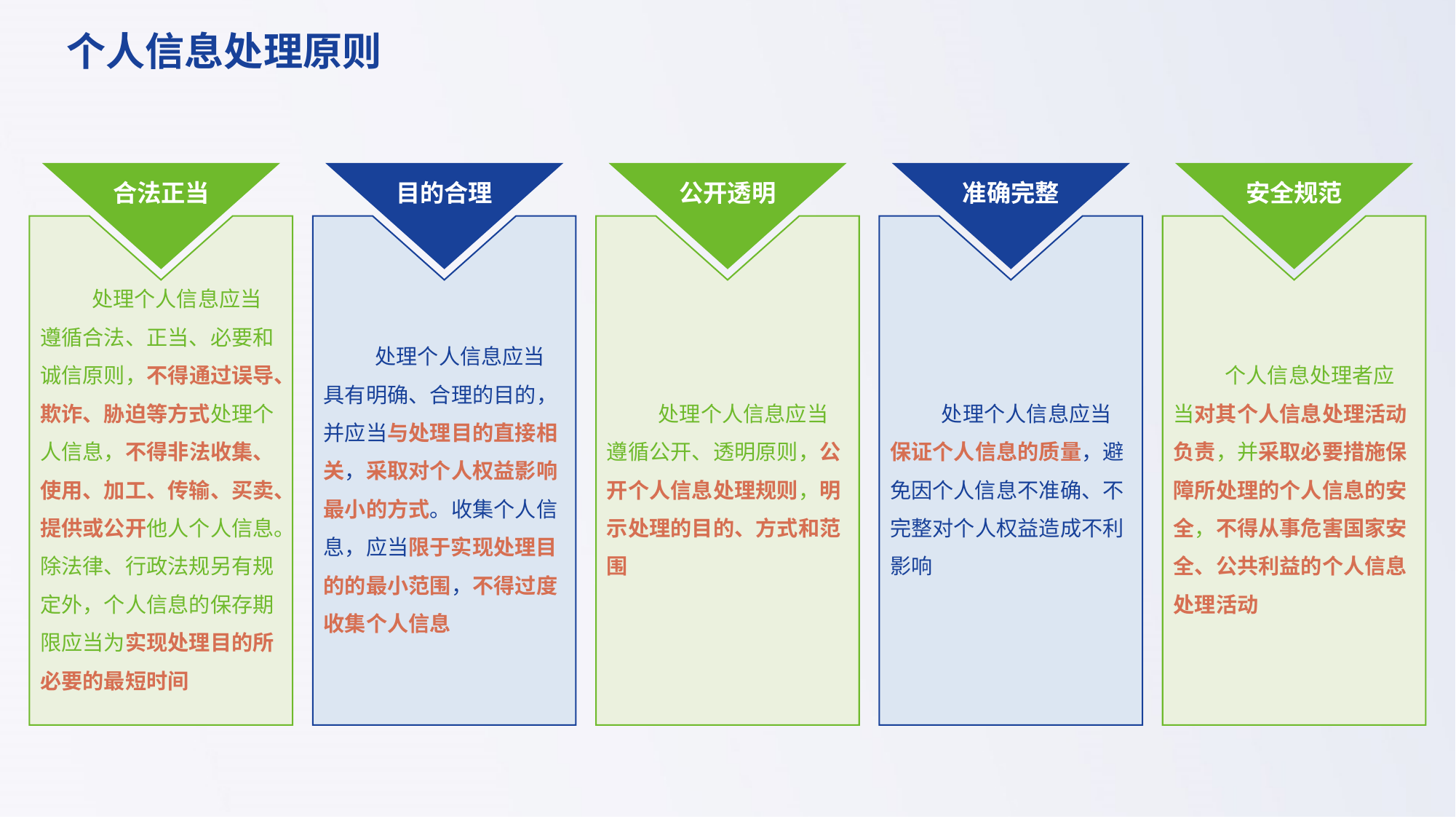

个人信息处理原则

合法正当
目的合理
公开透明
准确完整
安全规范

处理个人信息应当遵循合法、正当、必要和诚信原则，不得通过误导、欺诈、胁迫等方式处理个人信息，不得非法收集、使用、加工、传输、买卖、提供或公开他人个人信息。除法律、行政法规另有规定外，个人信息的保存期限应当为实现处理目的所必要的最短时间

处理个人信息应当具有明确、合理的目的，并应当与处理目的直接相关，采取对个人权益影响最小的方式。收集个人信息，应当限于实现处理目的的最小范围，不得过度收集个人信息

处理个人信息应当遵循公开、透明原则，公开个人信息处理规则，明示处理的目的、方式和范围

处理个人信息应当保证个人信息的质量，避免因个人信息不准确、不完整对个人权益造成不利影响

个人信息处理者应当对其个人信息处理活动负责，并采取必要措施保障所处理的个人信息的安全，不得从事危害国家安全、公共利益的个人信息处理活动